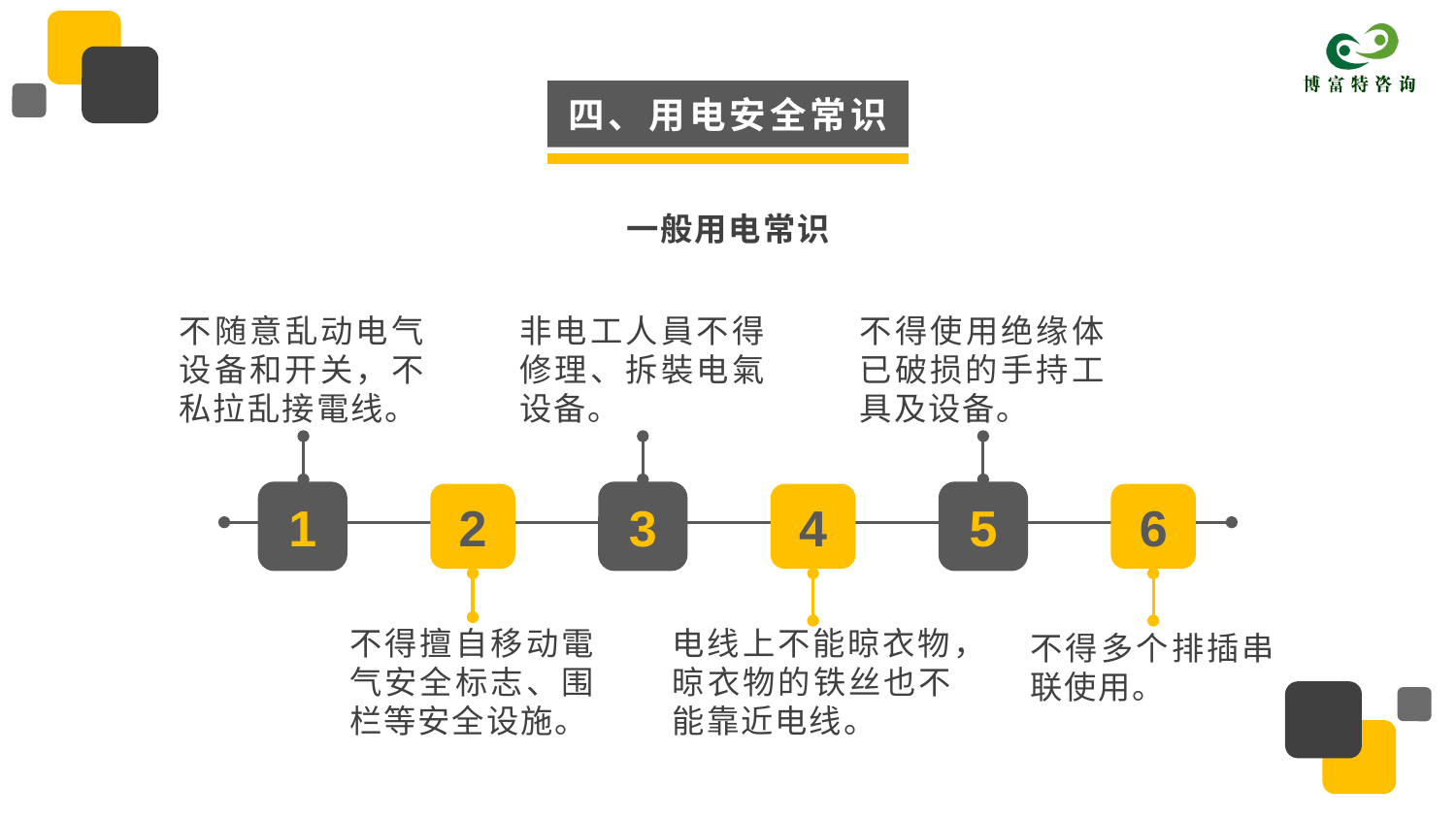

四、用电安全常识
一般用电常识
非电工人員不得修理、拆裝电氣设备。
不得使用绝缘体已破损的手持工具及设备。
不随意乱动电气设备和开关，不私拉乱接電线。
1
2
3
4
5
6
电线上不能晾衣物，晾衣物的铁丝也不能靠近电线。
不得擅自移动電气安全标志、围栏等安全设施。
不得多个排插串联使用。